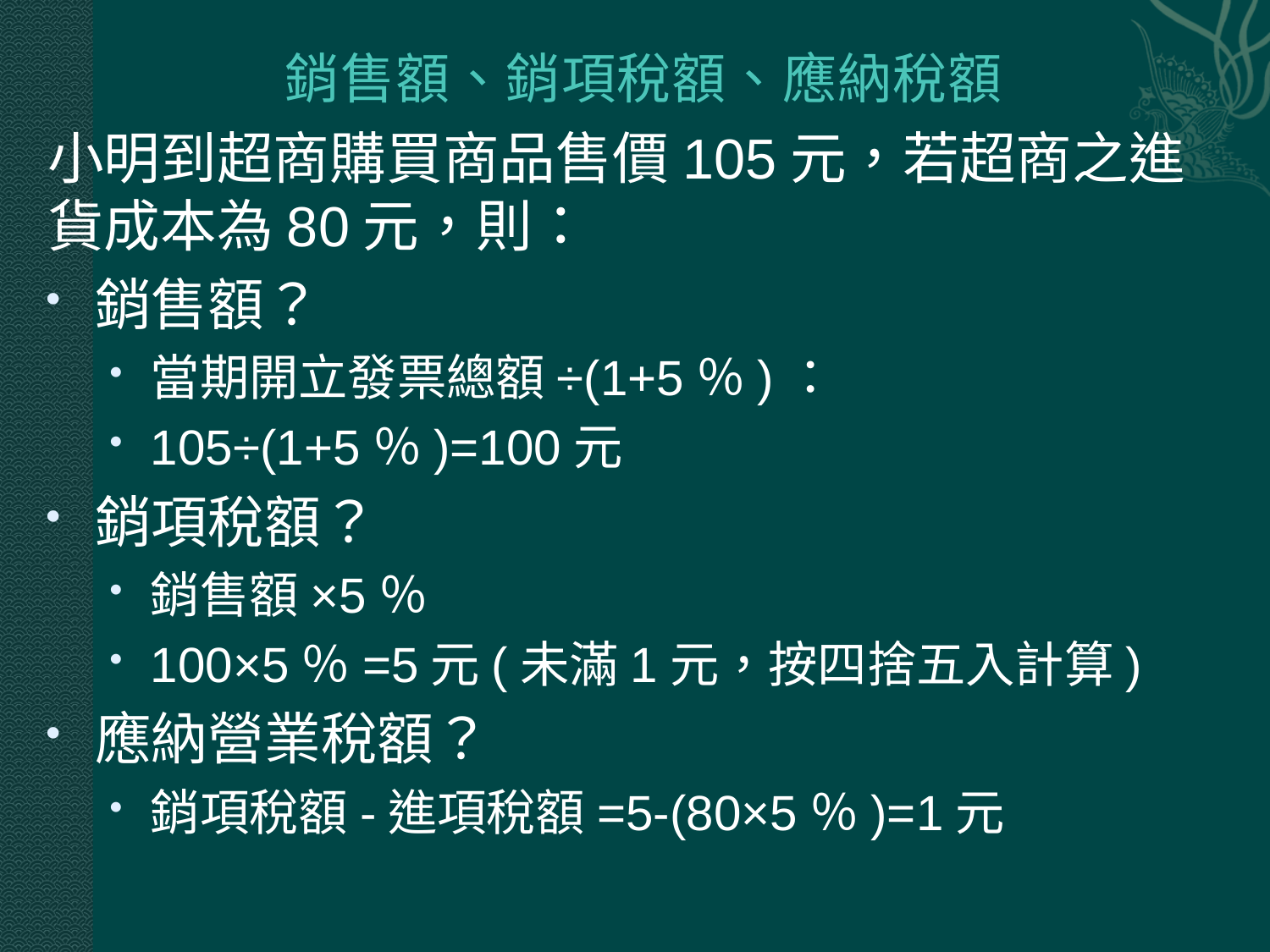

# 銷售額、銷項稅額、應納稅額
小明到超商購買商品售價105元，若超商之進貨成本為80元，則：
銷售額？
當期開立發票總額÷(1+5％)：
105÷(1+5％)=100元
銷項稅額？
銷售額×5％
100×5％=5元(未滿1元，按四捨五入計算)
應納營業稅額？
銷項稅額-進項稅額=5-(80×5％)=1元